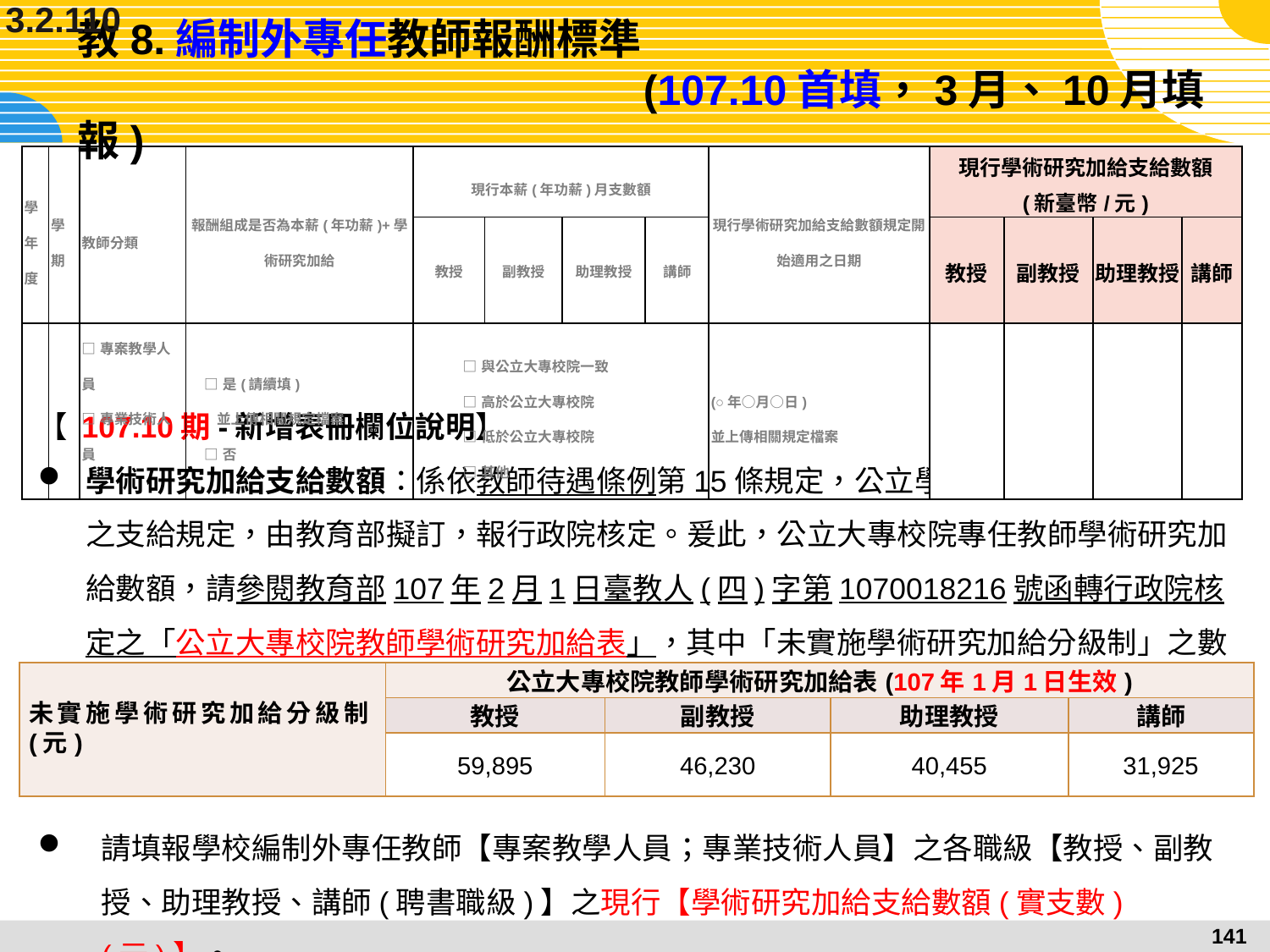

3.2.110
# 教8.編制外專任教師報酬標準								     (107.10首填，3月、10月填報)
| 學年度 | 學期 | 教師分類 | 報酬組成是否為本薪(年功薪)+學術研究加給 | 現行本薪(年功薪)月支數額 |  |  |  | 現行學術研究加給支給數額規定開始適用之日期 | 現行學術研究加給支給數額 (新臺幣/元) |  |  |  |
| --- | --- | --- | --- | --- | --- | --- | --- | --- | --- | --- | --- | --- |
|  |  |  |  | 教授 | 副教授 | 助理教授 | 講師 |  | 教授 | 副教授 | 助理教授 | 講師 |
|  |  | □專案教學人員 □專業技術人員 | □是(請續填) 並上傳相關規定檔案 □否 | □與公立大專校院一致 □高於公立大專校院 □低於公立大專校院 □其他 |  |  |  | (○年○月○日) 並上傳相關規定檔案 |  |  |  |  |
【 107.10期-新增表冊欄位說明】
學術研究加給支給數額：係依教師待遇條例第15條規定，公立學校教師學術研究加給之支給規定，由教育部擬訂，報行政院核定。爰此，公立大專校院專任教師學術研究加給數額，請參閱教育部107年2月1日臺教人(四)字第1070018216號函轉行政院核定之「公立大專校院教師學術研究加給表」，其中「未實施學術研究加給分級制」之數額如下表：
| 未實施學術研究加給分級制(元) | 公立大專校院教師學術研究加給表(107年1月1日生效) |  |  |  |
| --- | --- | --- | --- | --- |
|  | 教授 | 副教授 | 助理教授 | 講師 |
|  | 59,895 | 46,230 | 40,455 | 31,925 |
請填報學校編制外專任教師【專案教學人員；專業技術人員】之各職級【教授、副教授、助理教授、講師(聘書職級)】之現行【學術研究加給支給數額(實支數)(元)】。